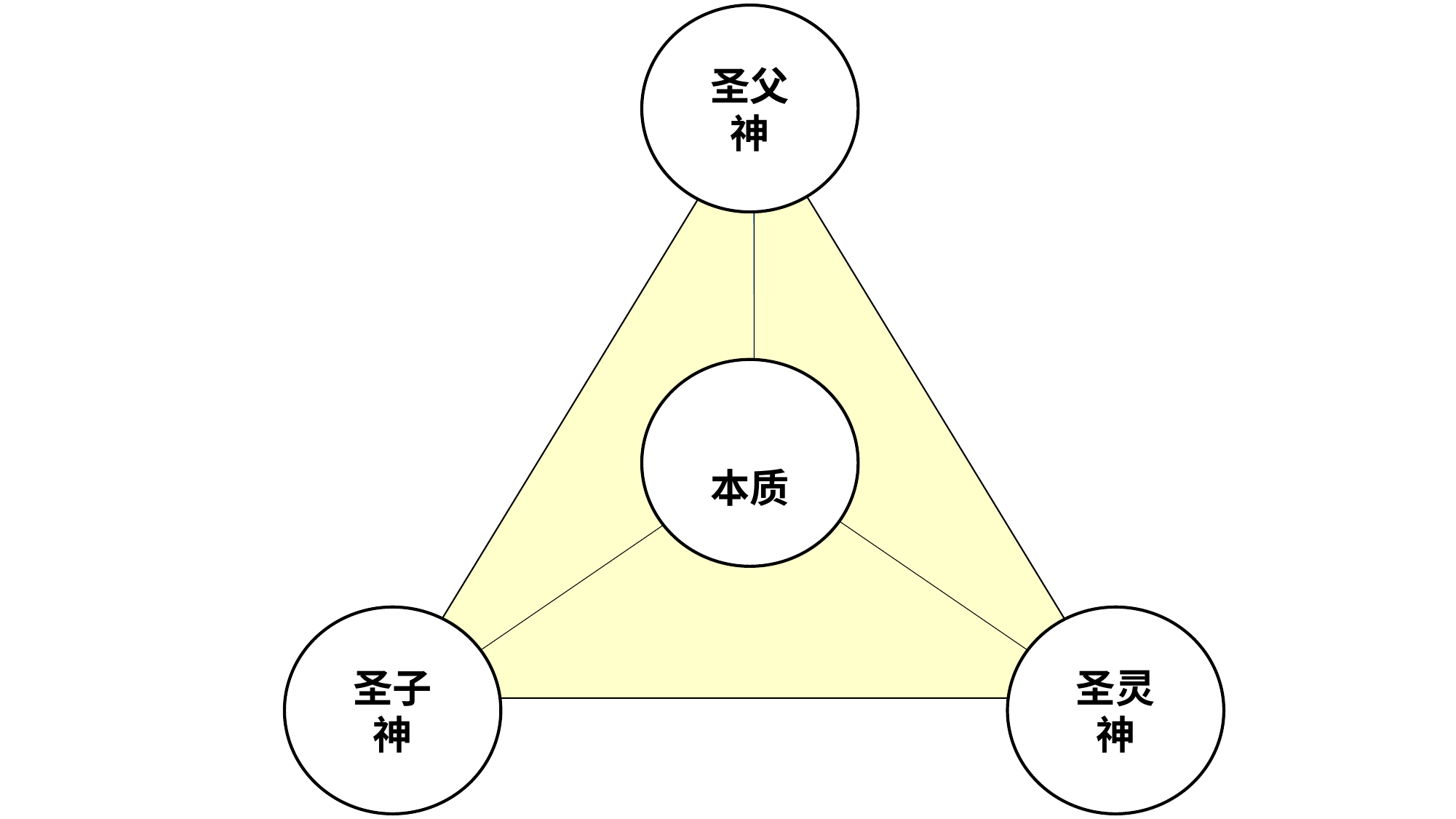

圣父
神

本质
圣子
神
圣灵
神